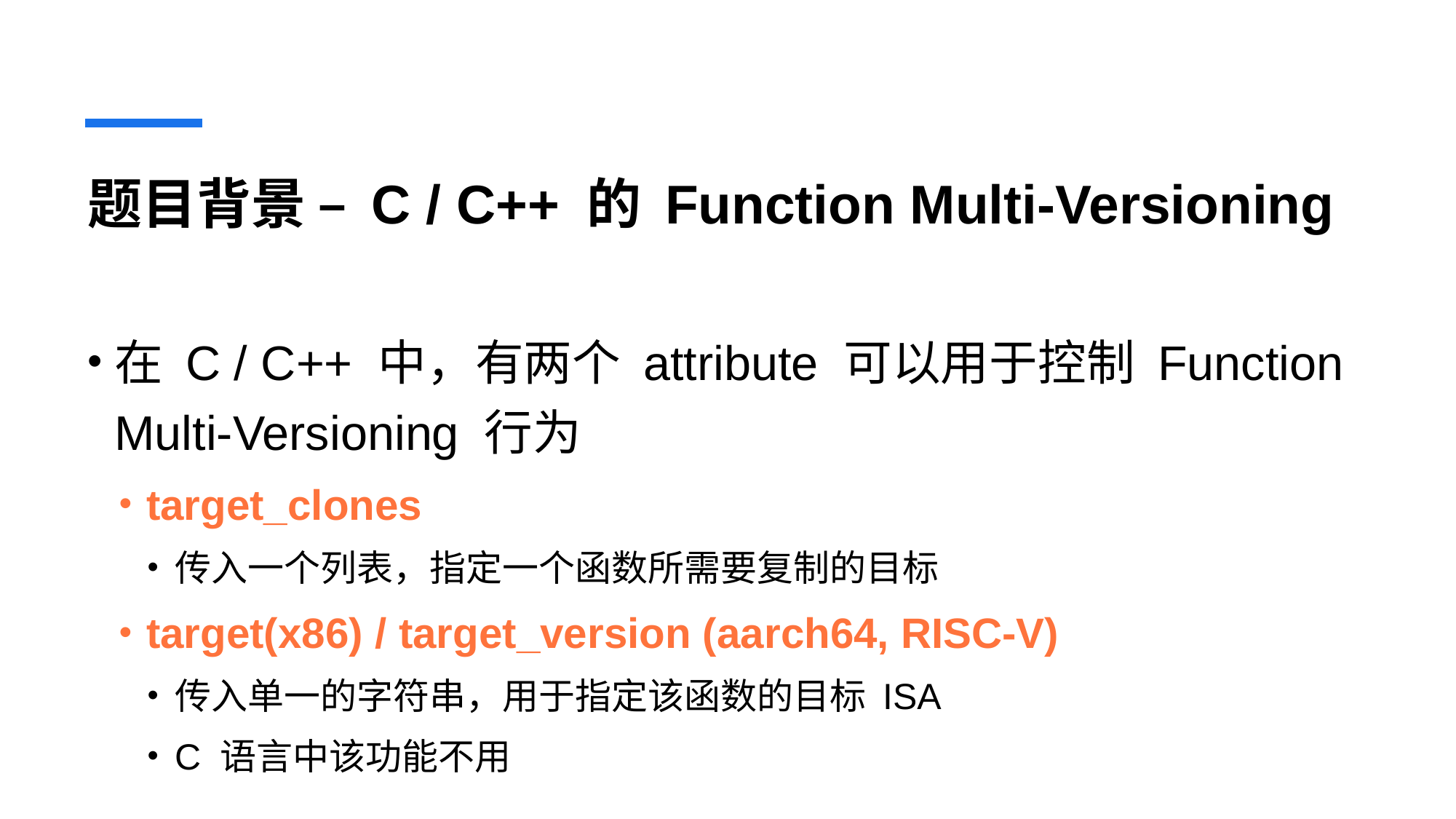

# 题目背景 – C / C++ 的 Function Multi-Versioning
在 C / C++ 中，有两个 attribute 可以用于控制 Function Multi-Versioning 行为
target_clones
传入一个列表，指定一个函数所需要复制的目标
target(x86) / target_version (aarch64, RISC-V)
传入单一的字符串，用于指定该函数的目标 ISA
C 语言中该功能不用